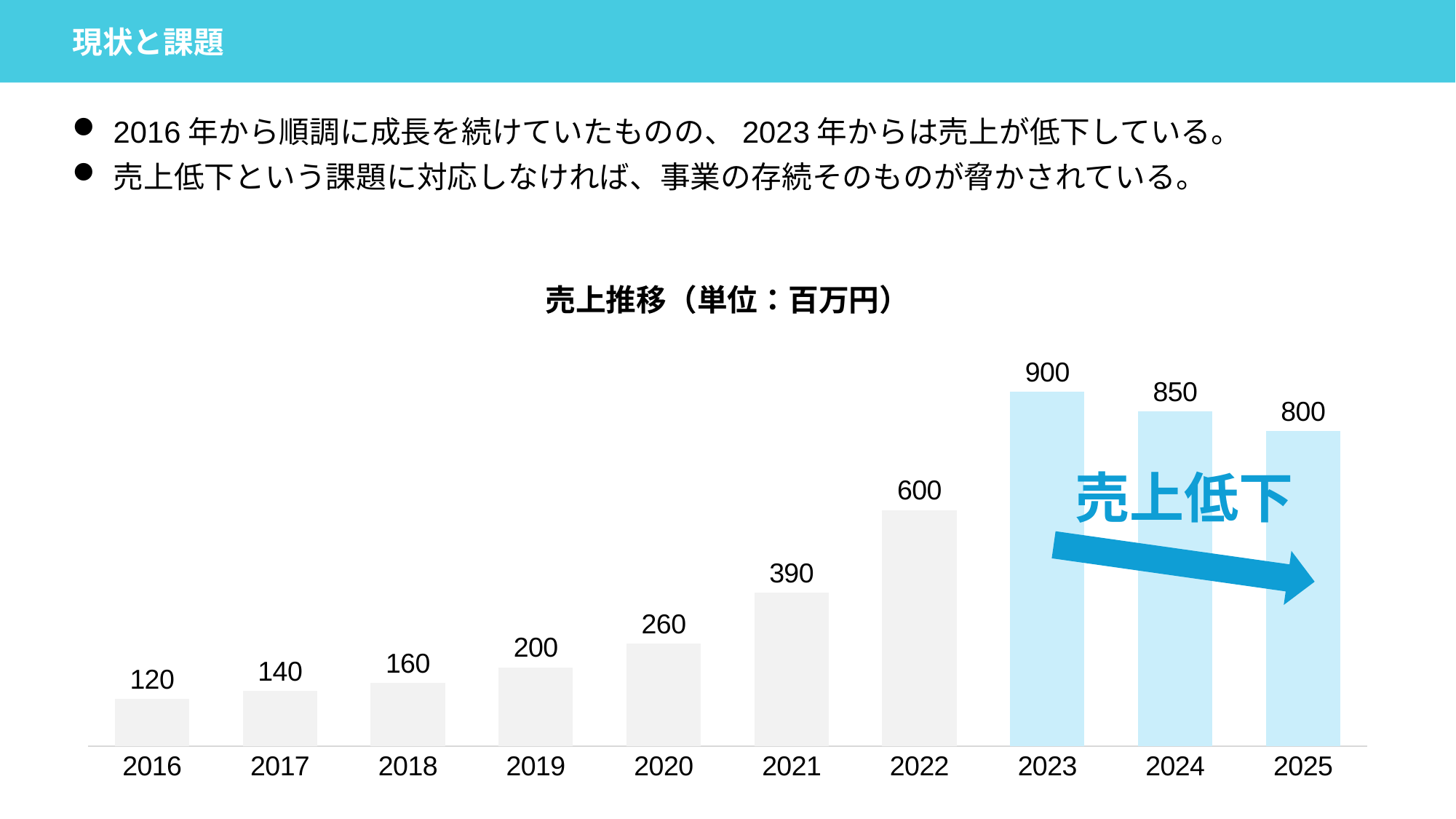

現状と課題
2016年から順調に成長を続けていたものの、2023年からは売上が低下している。
売上低下という課題に対応しなければ、事業の存続そのものが脅かされている。
売上推移（単位：百万円）

### Chart

| Category |  |
|---|---|
| 2016 | 120.0 |
| 2017 | 140.0 |
| 2018 | 160.0 |
| 2019 | 200.0 |
| 2020 | 260.0 |
| 2021 | 390.0 |
| 2022 | 600.0 |
| 2023 | 900.0 |
| 2024 | 850.0 |
| 2025 | 800.0 |
売上低下